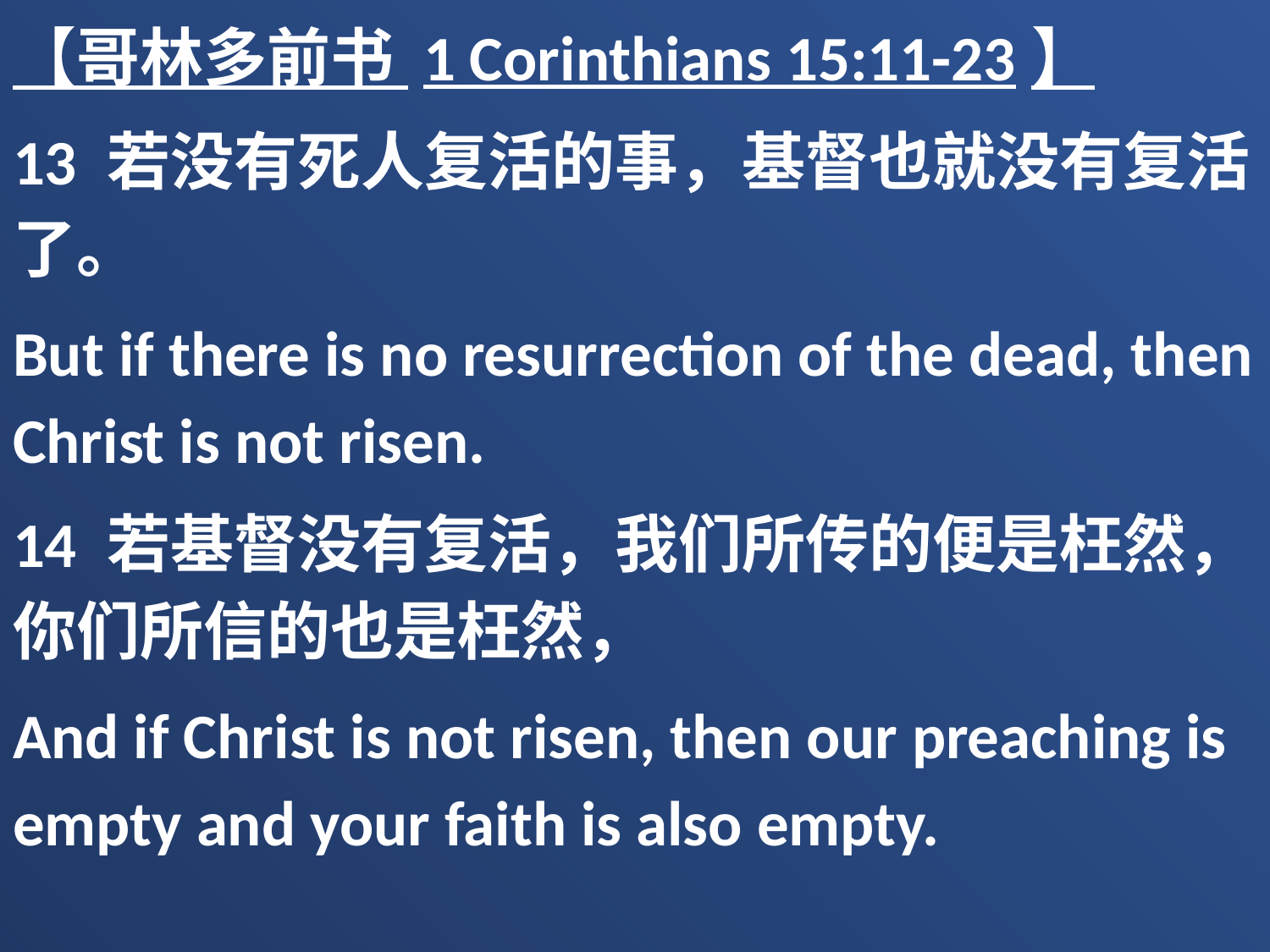

【哥林多前书 1 Corinthians 15:11-23】
13 若没有死人复活的事，基督也就没有复活了。
But if there is no resurrection of the dead, then Christ is not risen.
14 若基督没有复活，我们所传的便是枉然，你们所信的也是枉然，
And if Christ is not risen, then our preaching is empty and your faith is also empty.